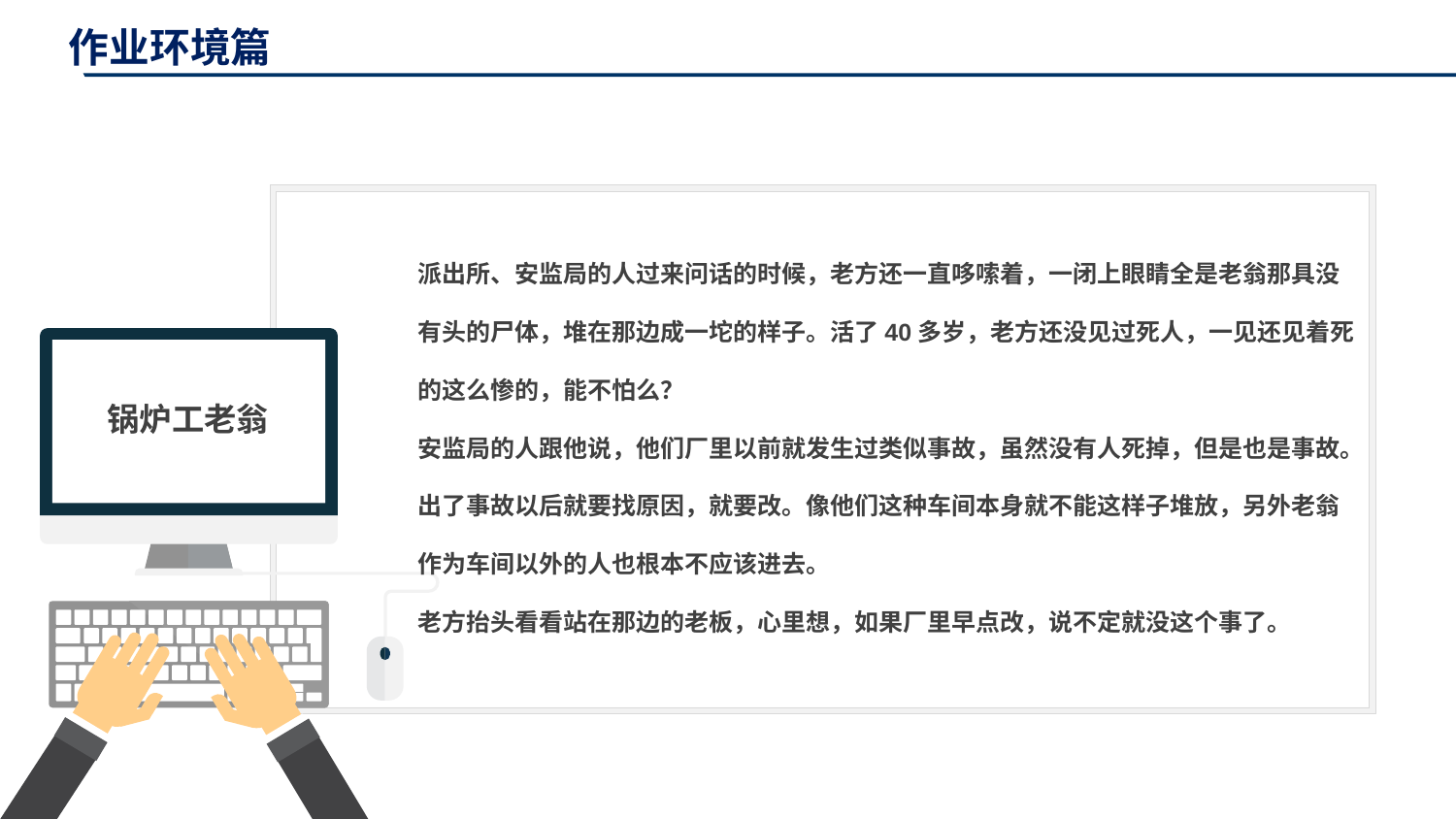

作业环境篇

派出所、安监局的人过来问话的时候，老方还一直哆嗦着，一闭上眼睛全是老翁那具没有头的尸体，堆在那边成一坨的样子。活了40多岁，老方还没见过死人，一见还见着死的这么惨的，能不怕么？
安监局的人跟他说，他们厂里以前就发生过类似事故，虽然没有人死掉，但是也是事故。出了事故以后就要找原因，就要改。像他们这种车间本身就不能这样子堆放，另外老翁作为车间以外的人也根本不应该进去。
老方抬头看看站在那边的老板，心里想，如果厂里早点改，说不定就没这个事了。

锅炉工老翁